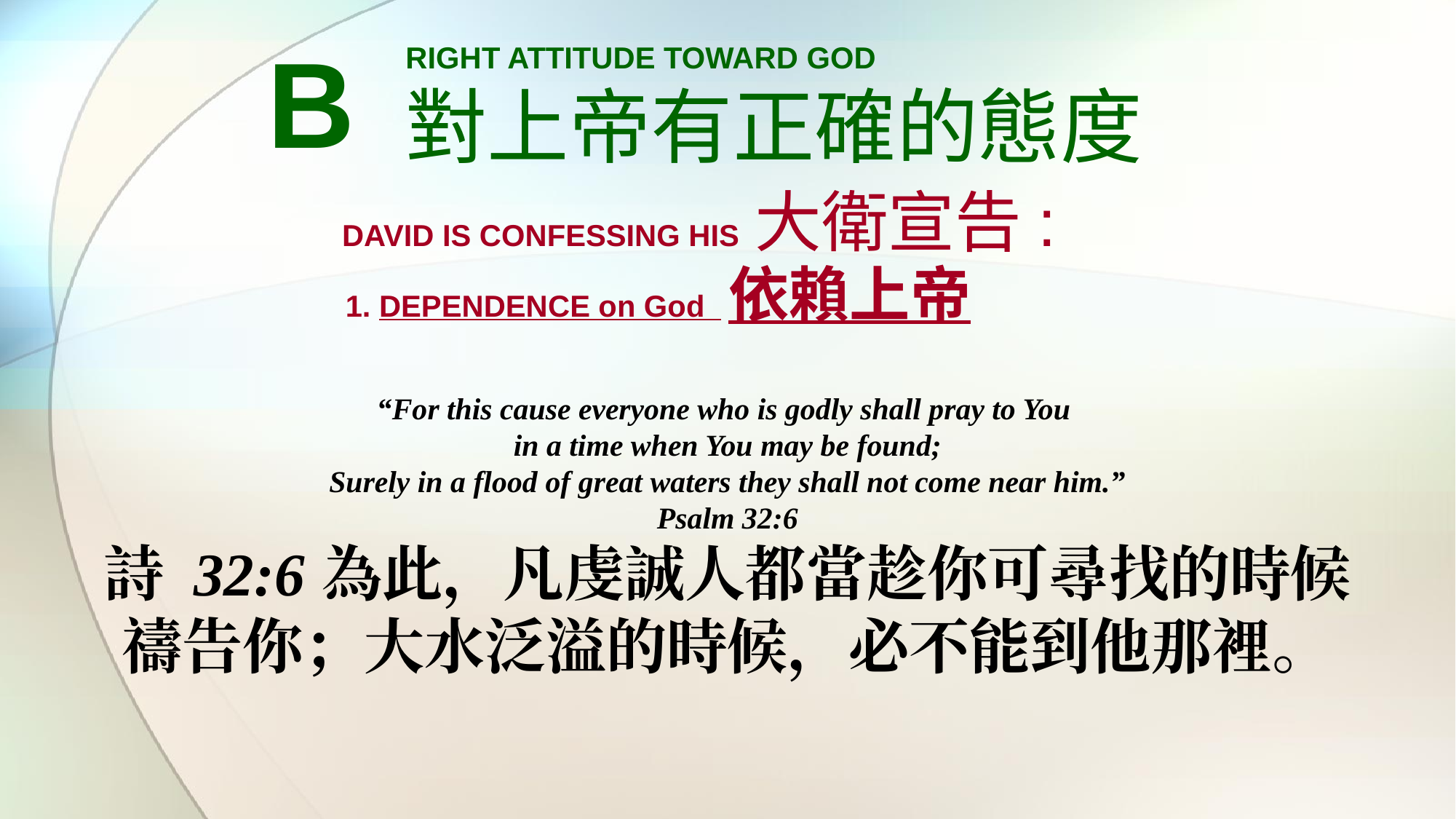

B
RIGHT ATTITUDE TOWARD GOD
對上帝有正確的態度
DAVID IS CONFESSING HIS 大衛宣告:
1. DEPENDENCE on God  依賴上帝
“For this cause everyone who is godly shall pray to You
in a time when You may be found;
Surely in a flood of great waters they shall not come near him.”
Psalm 32:6
詩 32:6	為此，凡虔誠人都當趁你可尋找的時候禱告你；大水泛溢的時候，必不能到他那裡。